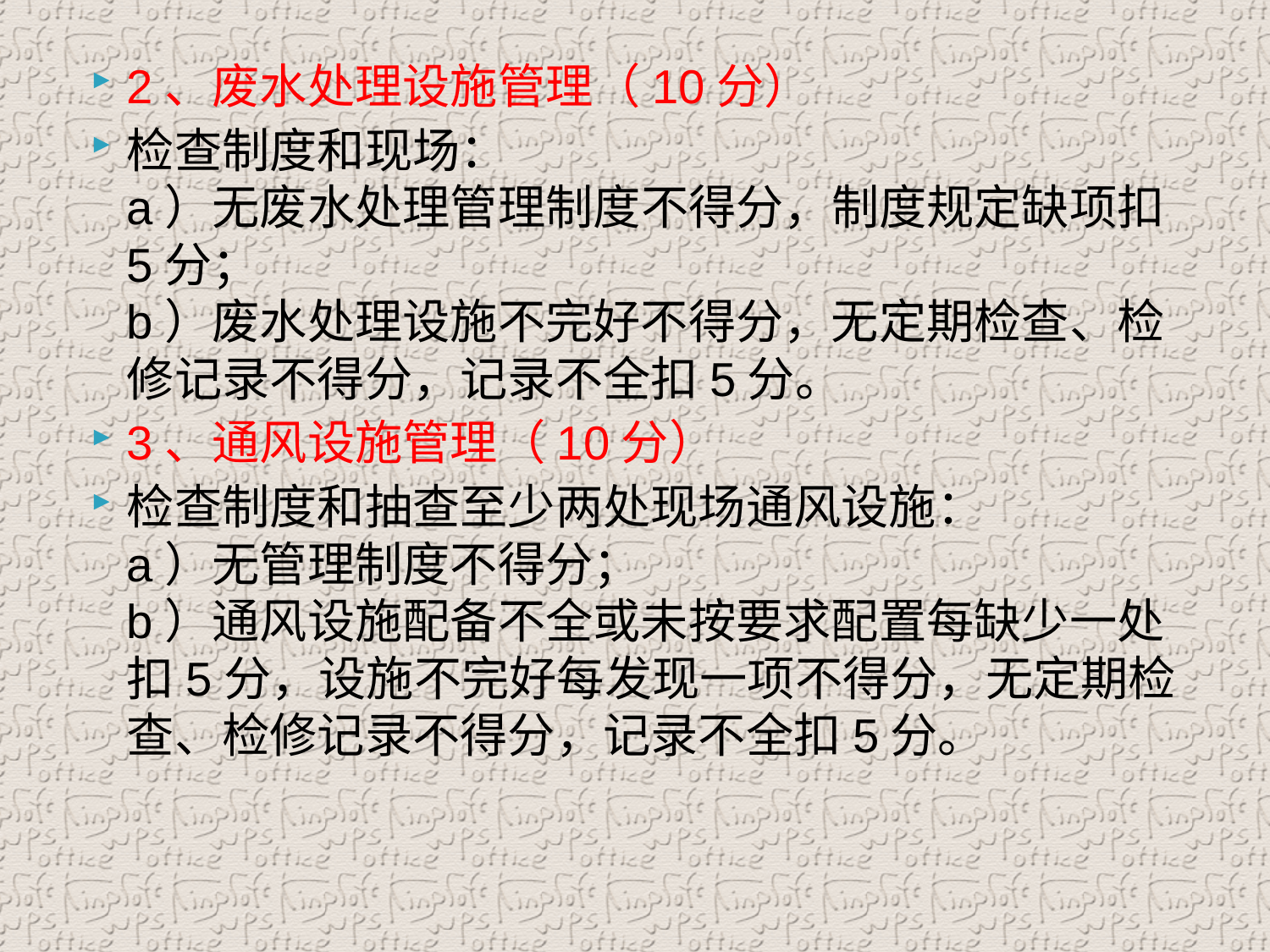

2、废水处理设施管理（10分）
检查制度和现场：
a）无废水处理管理制度不得分，制度规定缺项扣5分；
b）废水处理设施不完好不得分，无定期检查、检修记录不得分，记录不全扣5分。
3、通风设施管理（10分）
检查制度和抽查至少两处现场通风设施：
a）无管理制度不得分；
b）通风设施配备不全或未按要求配置每缺少一处扣5分，设施不完好每发现一项不得分，无定期检查、检修记录不得分，记录不全扣5分。